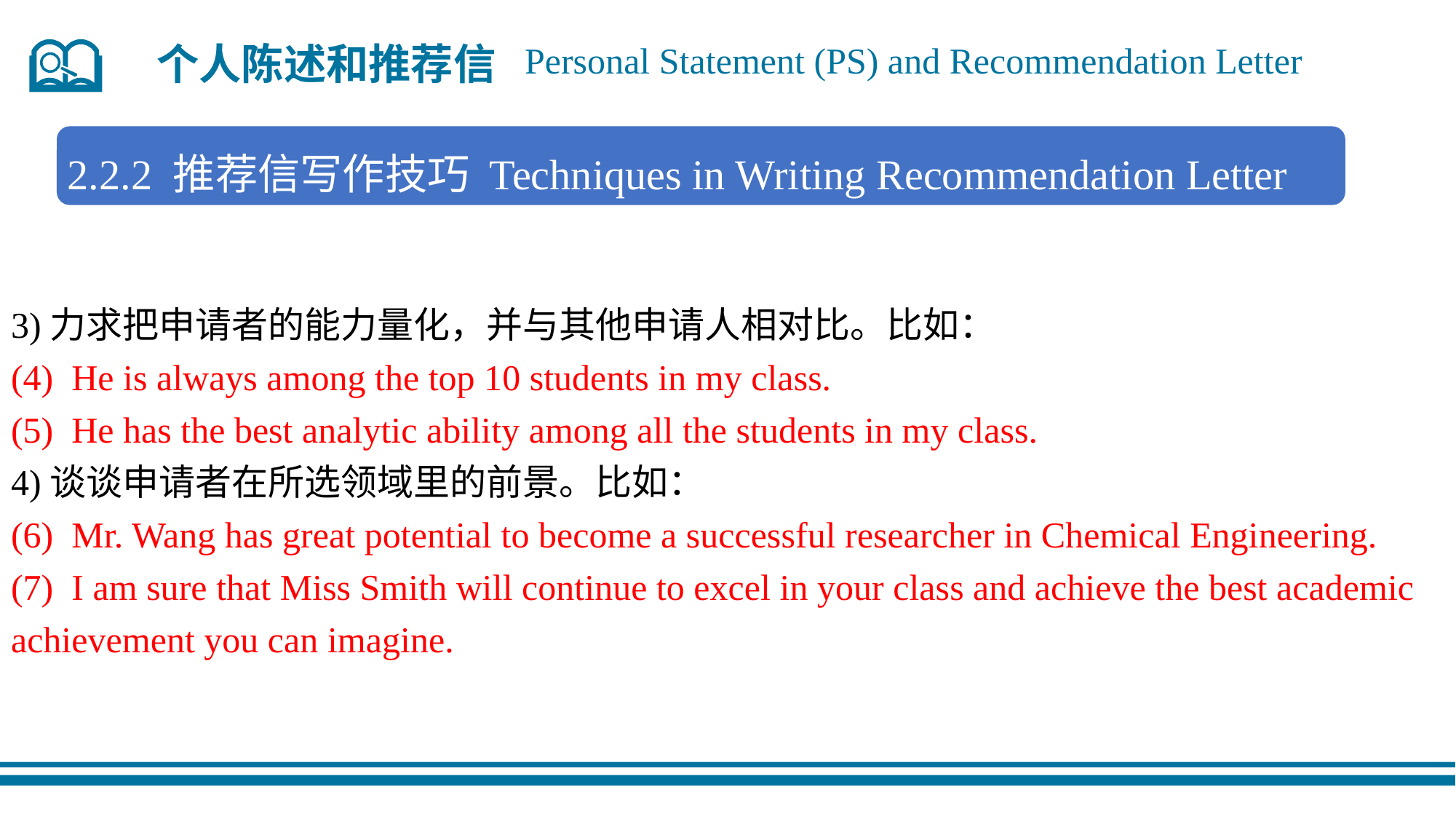

个人陈述和推荐信
Personal Statement (PS) and Recommendation Letter

2.2.2 推荐信写作技巧 Techniques in Writing Recommendation Letter
3)力求把申请者的能力量化，并与其他申请人相对比。比如：
(4)  He is always among the top 10 students in my class.
(5)  He has the best analytic ability among all the students in my class.
4)谈谈申请者在所选领域里的前景。比如：
(6)  Mr. Wang has great potential to become a successful researcher in Chemical Engineering.
(7)  I am sure that Miss Smith will continue to excel in your class and achieve the best academic achievement you can imagine.